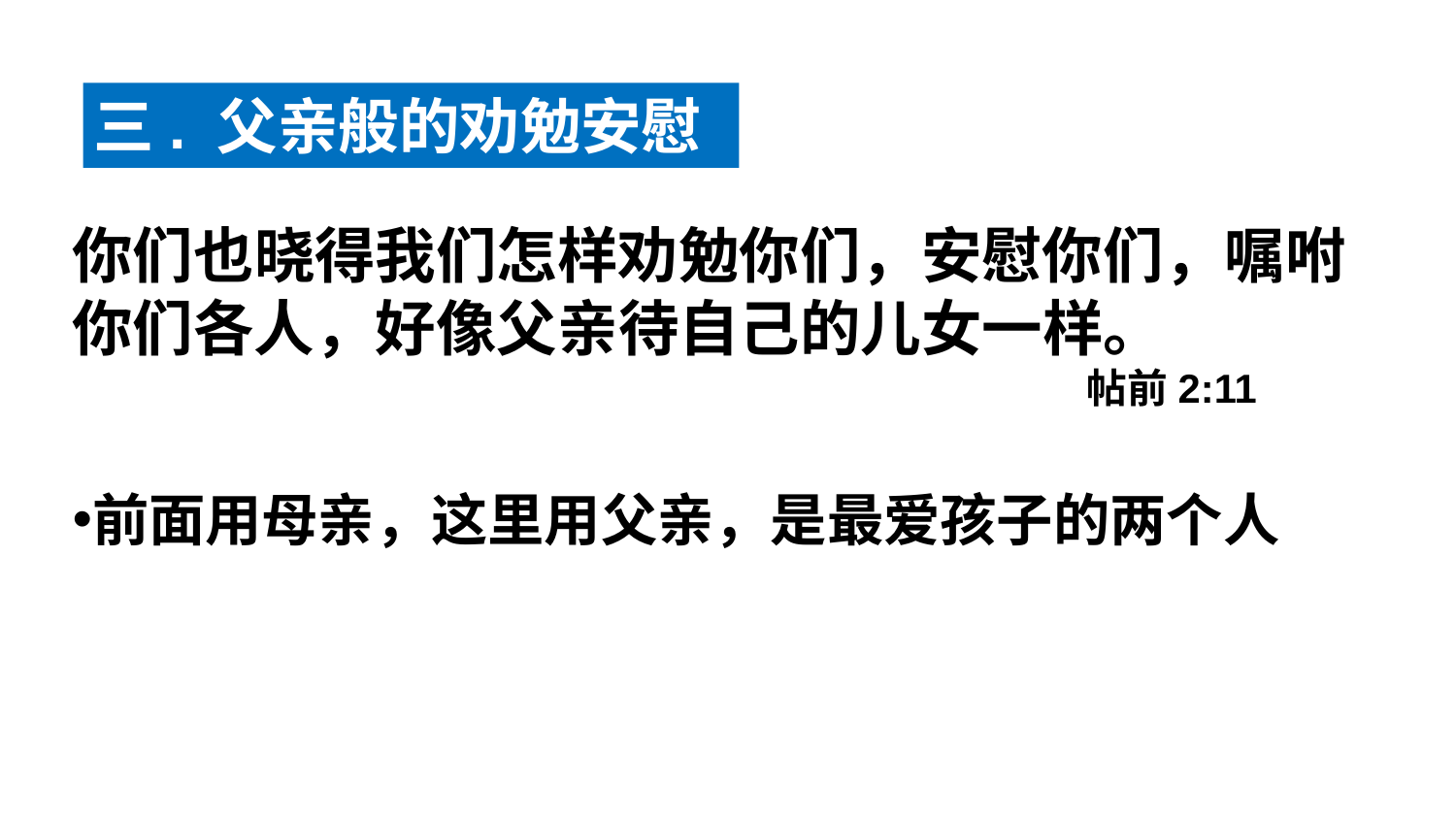

三. 父亲般的劝勉安慰
你们也晓得我们怎样劝勉你们，安慰你们，嘱咐你们各人，好像父亲待自己的儿女一样。
                                                                                                             帖前2:11

前面用母亲，这里用父亲，是最爱孩子的两个人